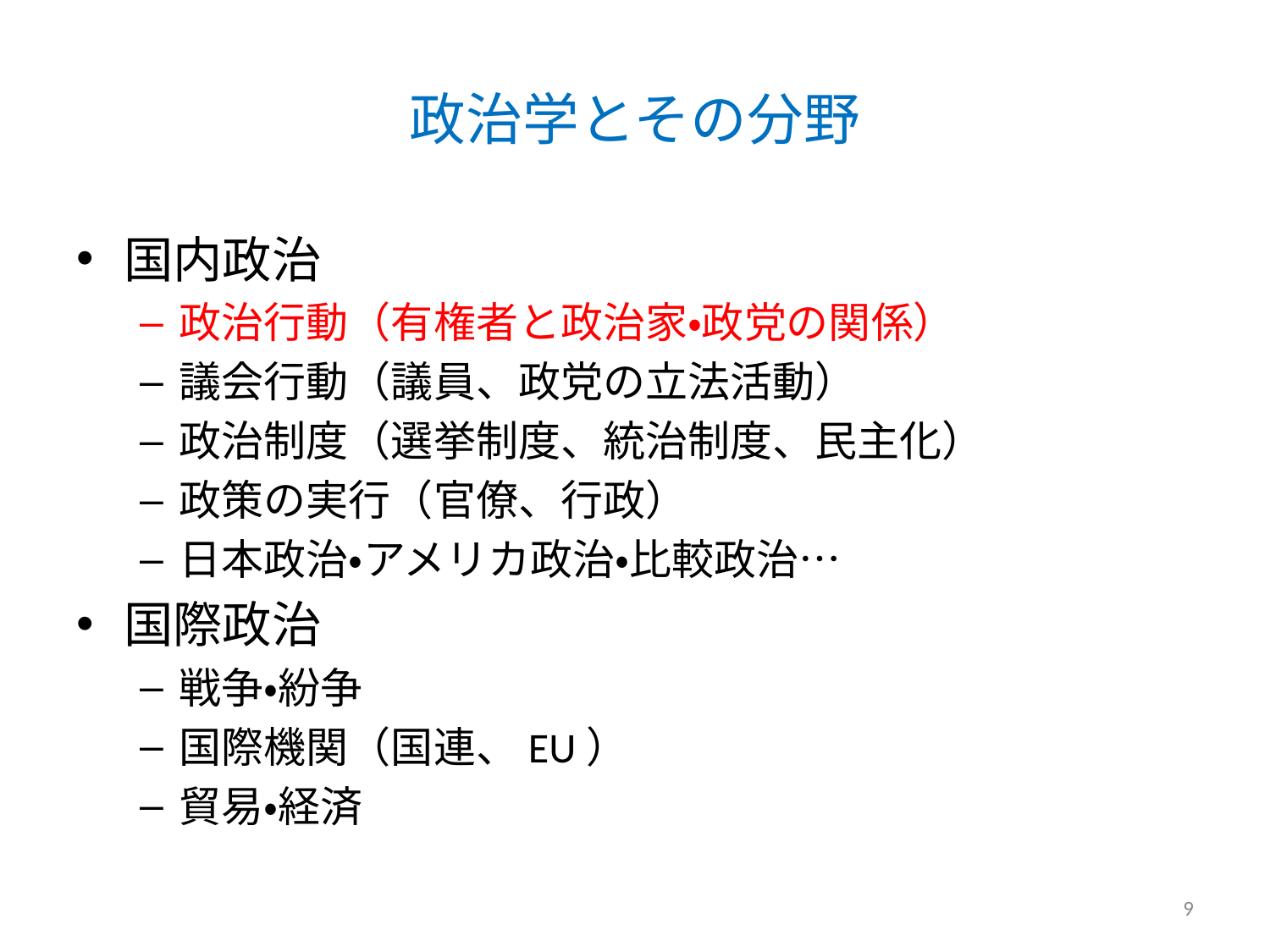

# 政治学とその分野
国内政治
政治行動（有権者と政治家・政党の関係）
議会行動（議員、政党の立法活動）
政治制度（選挙制度、統治制度、民主化）
政策の実行（官僚、行政）
日本政治・アメリカ政治・比較政治…
国際政治
戦争・紛争
国際機関（国連、EU）
貿易・経済
9